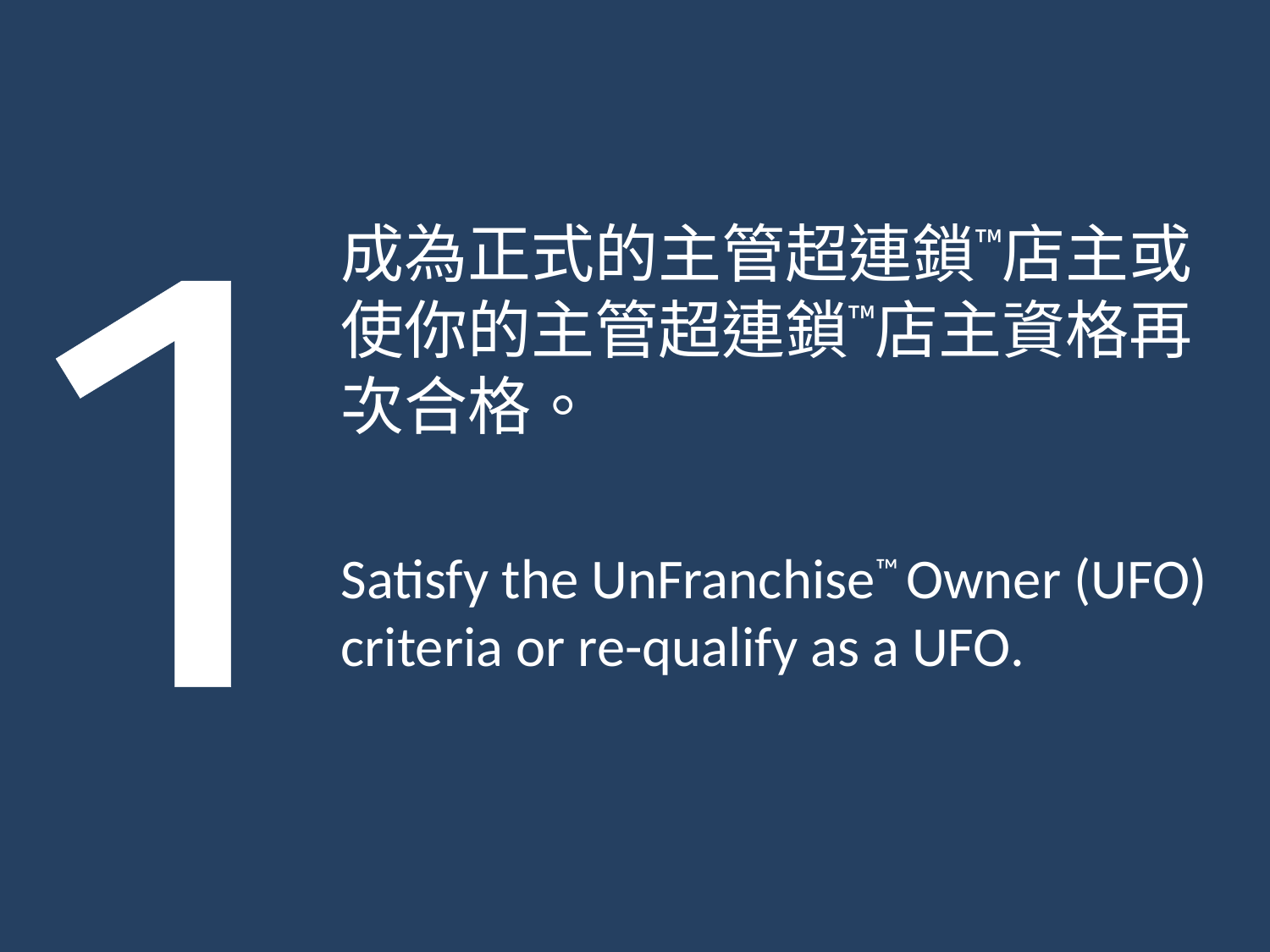

1
成為正式的主管超連鎖™店主或使你的主管超連鎖™店主資格再次合格。

Satisfy the UnFranchise™ Owner (UFO) criteria or re-qualify as a UFO.